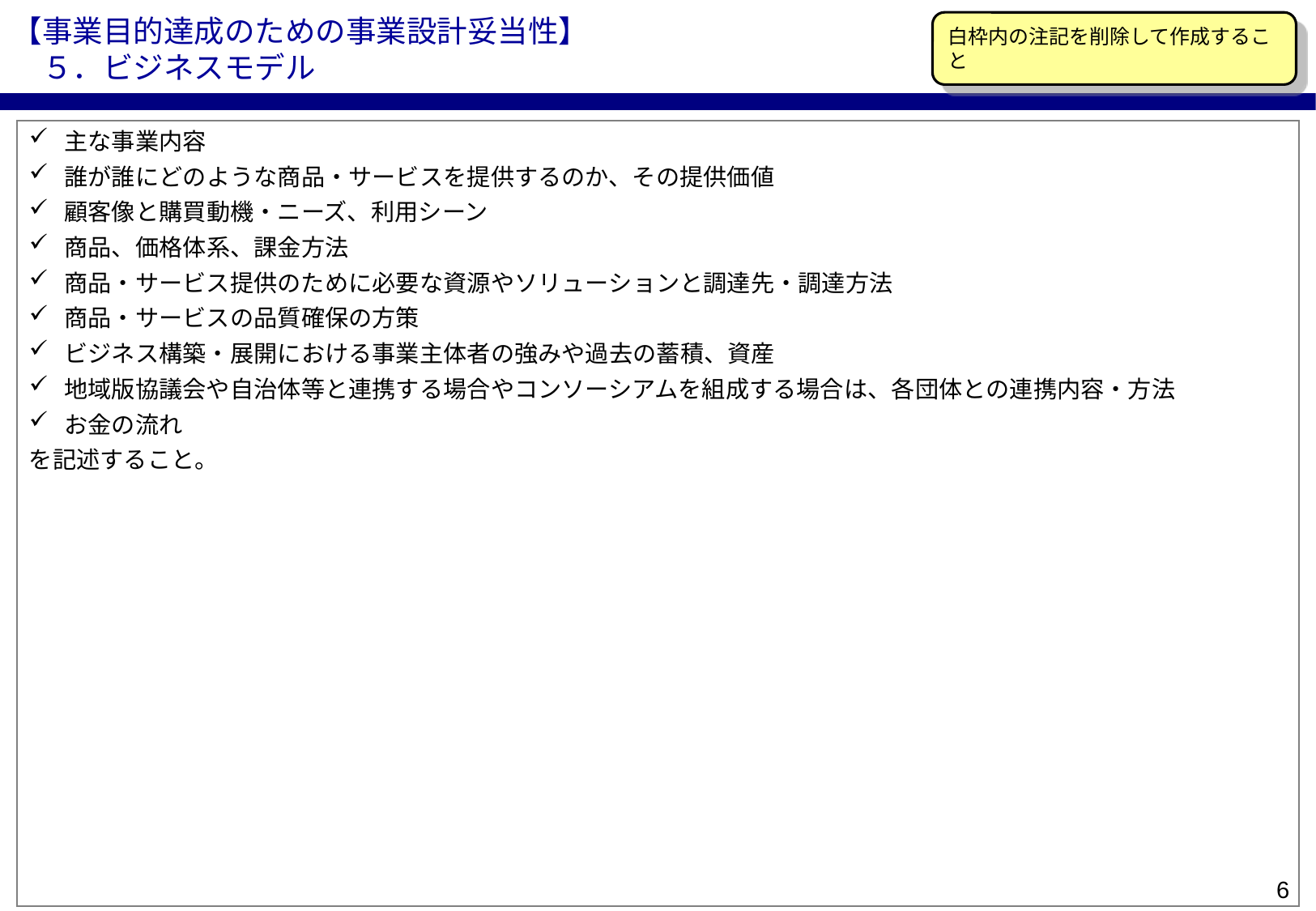

【事業目的達成のための事業設計妥当性】
　５．ビジネスモデル
白枠内の注記を削除して作成すること
主な事業内容
誰が誰にどのような商品・サービスを提供するのか、その提供価値
顧客像と購買動機・ニーズ、利用シーン
商品、価格体系、課金方法
商品・サービス提供のために必要な資源やソリューションと調達先・調達方法
商品・サービスの品質確保の方策
ビジネス構築・展開における事業主体者の強みや過去の蓄積、資産
地域版協議会や自治体等と連携する場合やコンソーシアムを組成する場合は、各団体との連携内容・方法
お金の流れ
を記述すること。